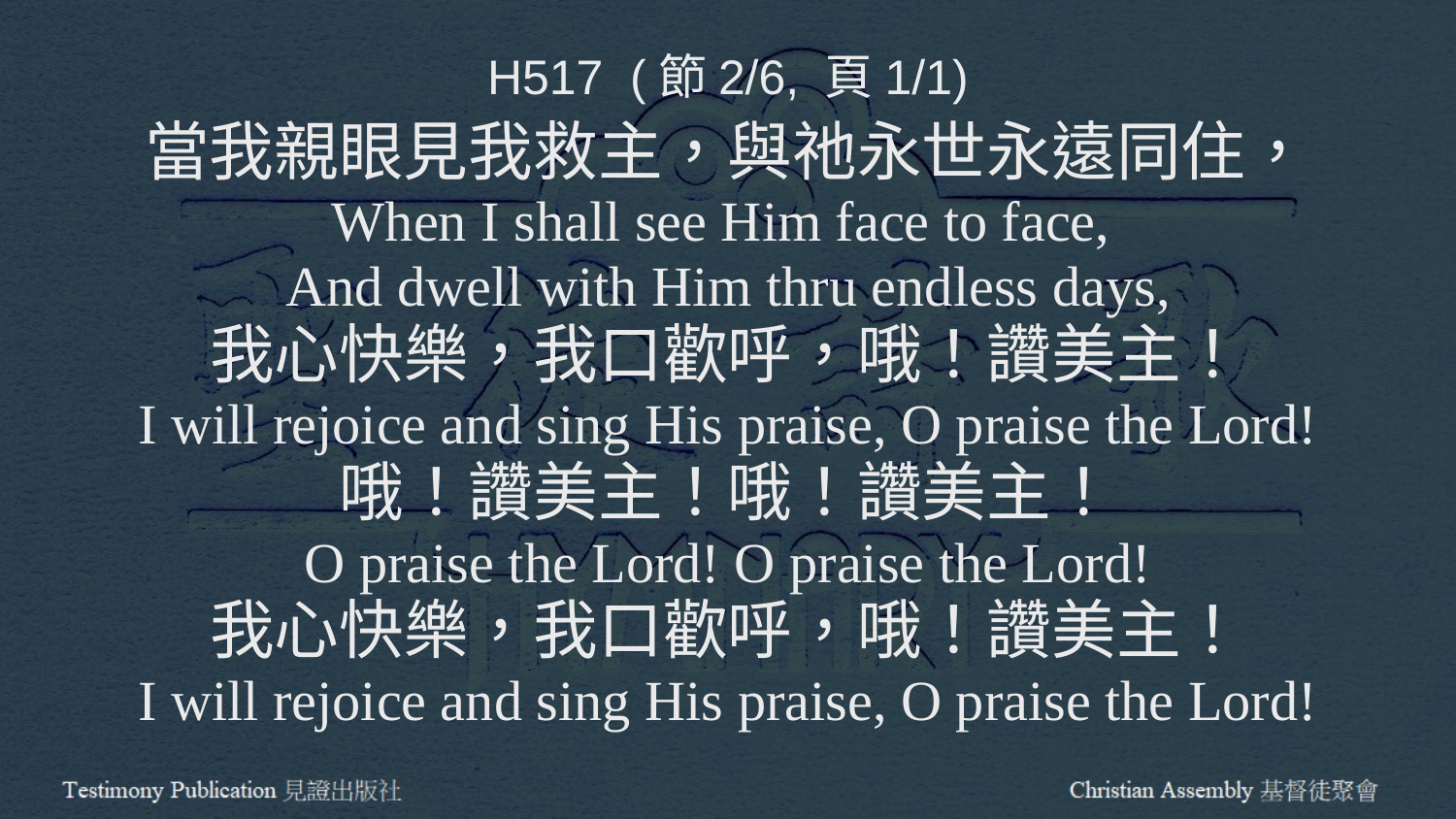

H517  (節2/6, 頁1/1)
當我親眼見我救主，與祂永世永遠同住，
When I shall see Him face to face,
And dwell with Him thru endless days,
我心快樂，我口歡呼，哦！讚美主！
I will rejoice and sing His praise, O praise the Lord!
哦！讚美主！哦！讚美主！
O praise the Lord! O praise the Lord!
我心快樂，我口歡呼，哦！讚美主！
I will rejoice and sing His praise, O praise the Lord!